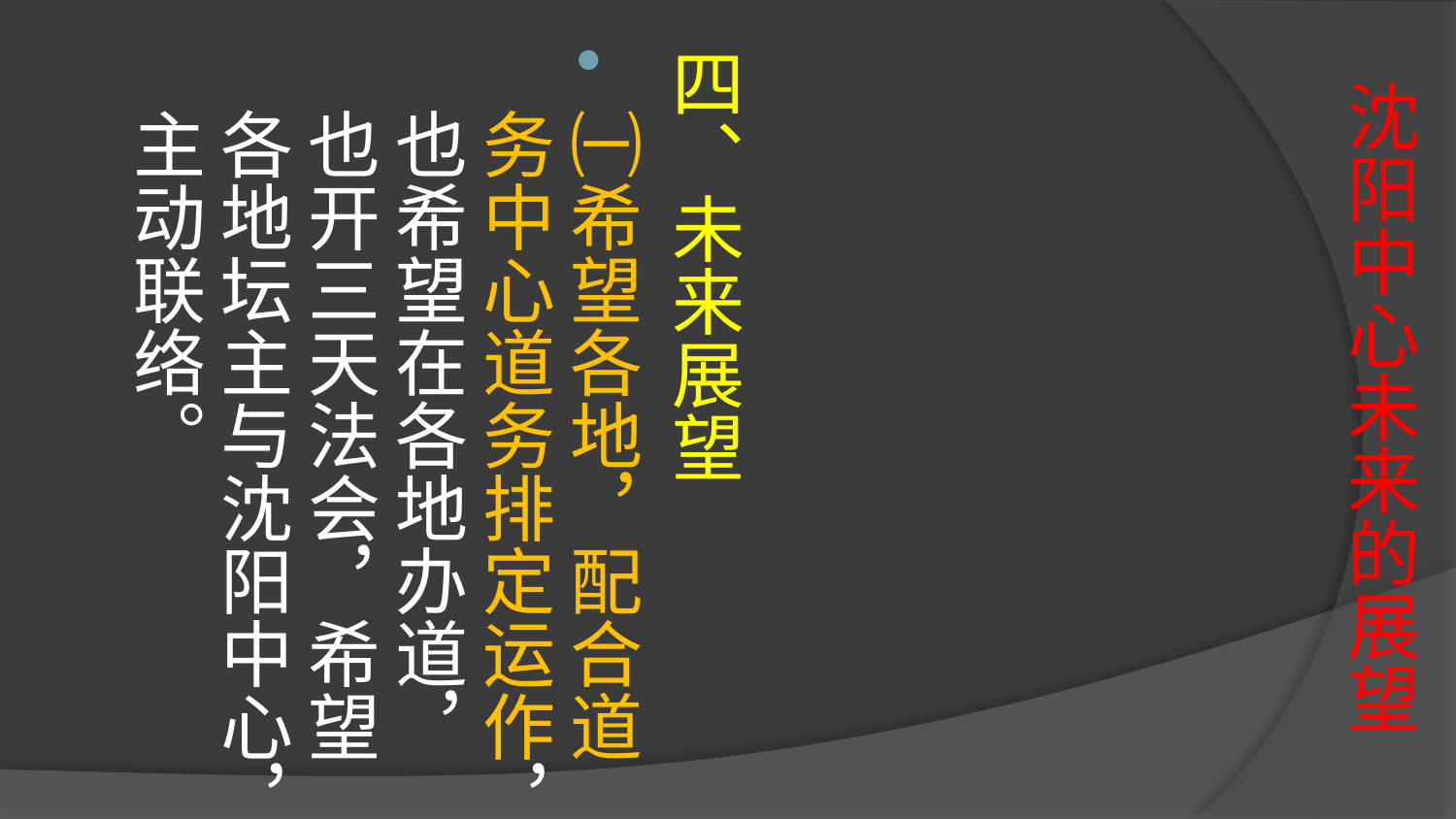

# 沈阳中心未来的展望
四、未来展望
㈠希望各地，配合道务中心道务排定运作，也希望在各地办道，也开三天法会，希望各地坛主与沈阳中心，主动联络。